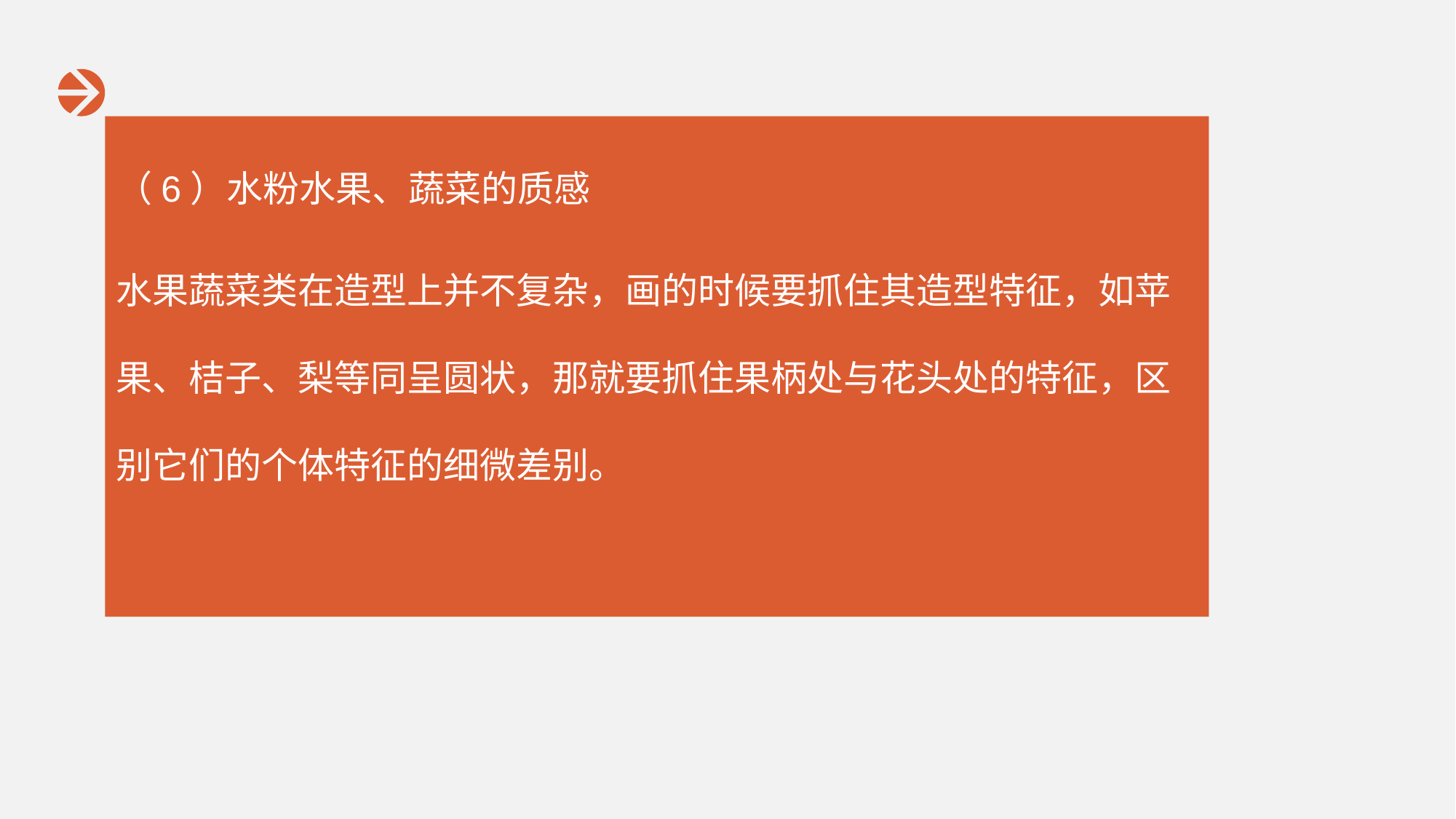

（6）水粉水果、蔬菜的质感
水果蔬菜类在造型上并不复杂，画的时候要抓住其造型特征，如苹果、桔子、梨等同呈圆状，那就要抓住果柄处与花头处的特征，区别它们的个体特征的细微差别。